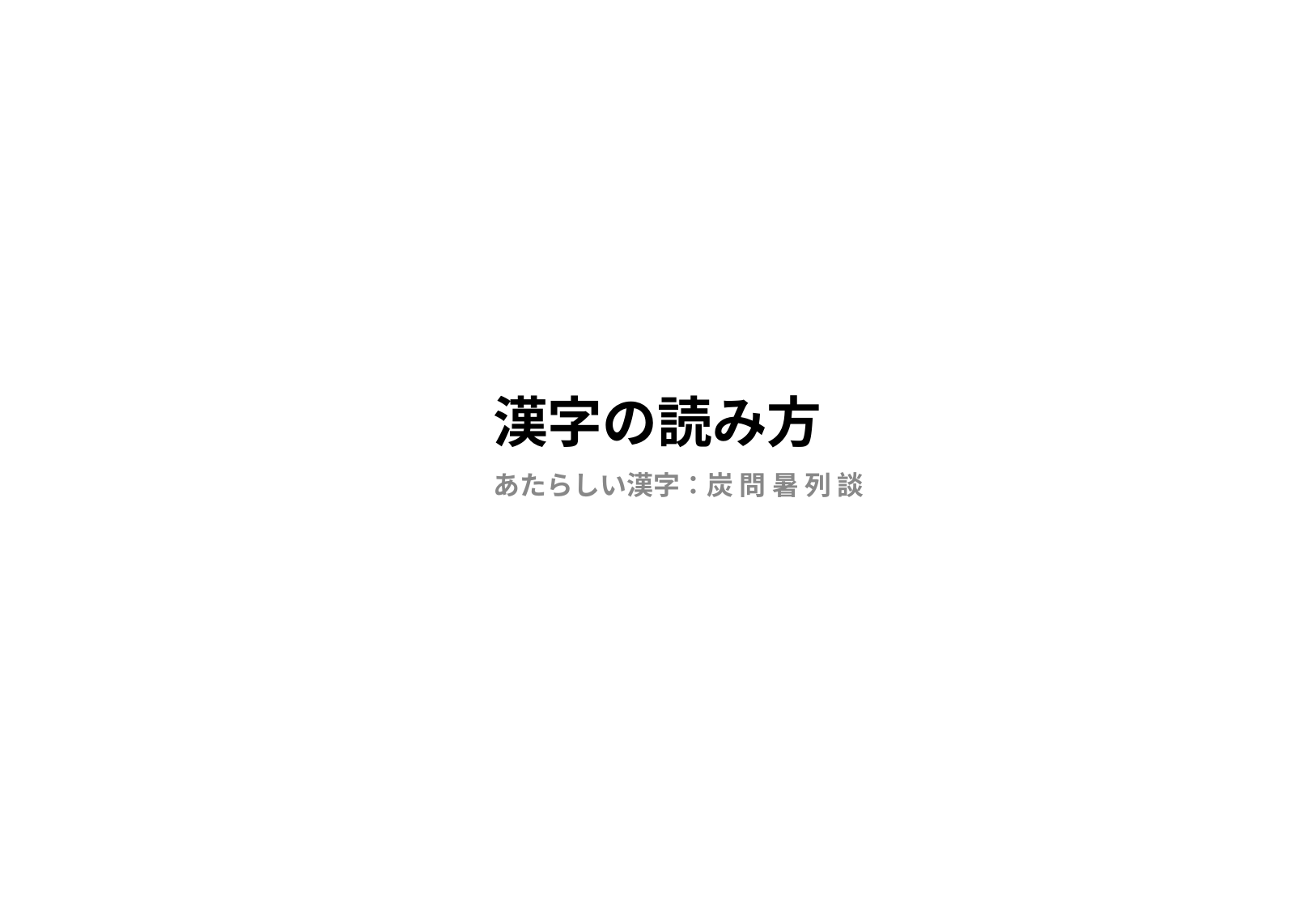

# 漢字の読み方
あたらしい漢字：炭 問 暑 列 談